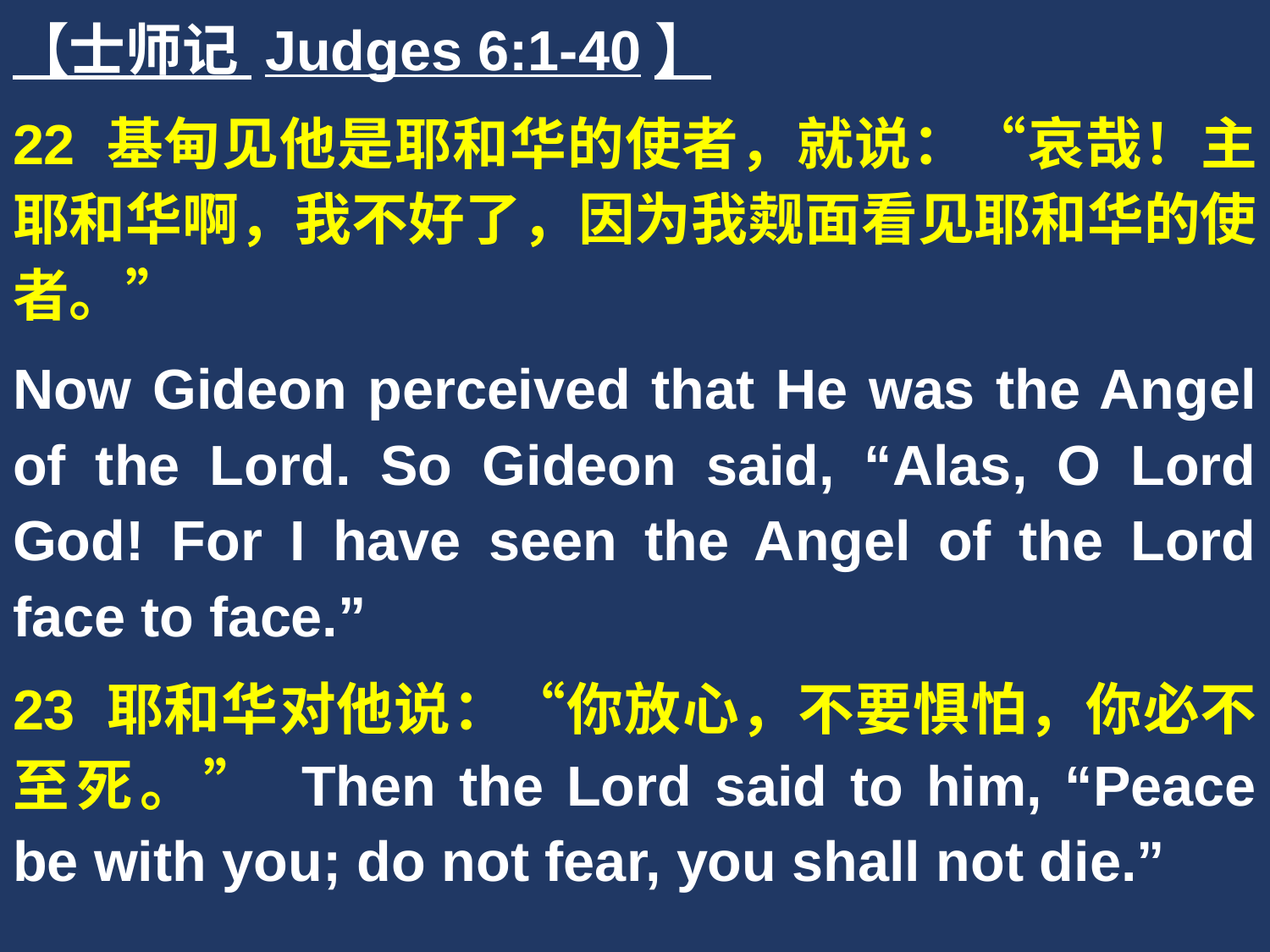

【士师记 Judges 6:1-40】
22 基甸见他是耶和华的使者，就说：“哀哉！主耶和华啊，我不好了，因为我觌面看见耶和华的使者。”
Now Gideon perceived that He was the Angel of the Lord. So Gideon said, “Alas, O Lord God! For I have seen the Angel of the Lord face to face.”
23 耶和华对他说：“你放心，不要惧怕，你必不至死。” Then the Lord said to him, “Peace be with you; do not fear, you shall not die.”